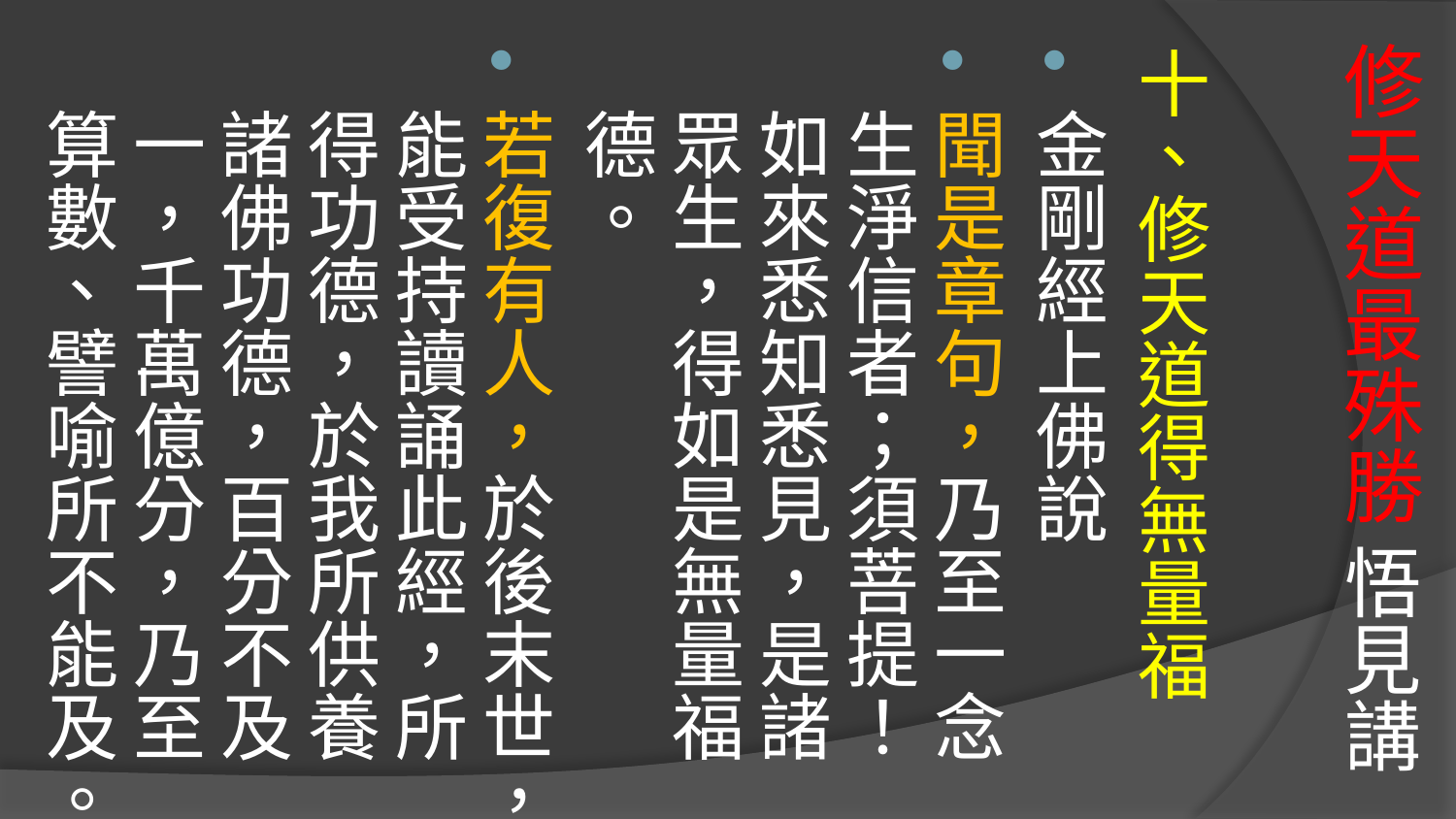

# 修天道最殊勝 悟見講
十、修天道得無量福
金剛經上佛說
聞是章句，乃至一念生淨信者；須菩提！如來悉知悉見，是諸眾生，得如是無量福德。
若復有人，於後末世，能受持讀誦此經，所得功德，於我所供養諸佛功德，百分不及一，千萬億分，乃至算數、譬喻所不能及。